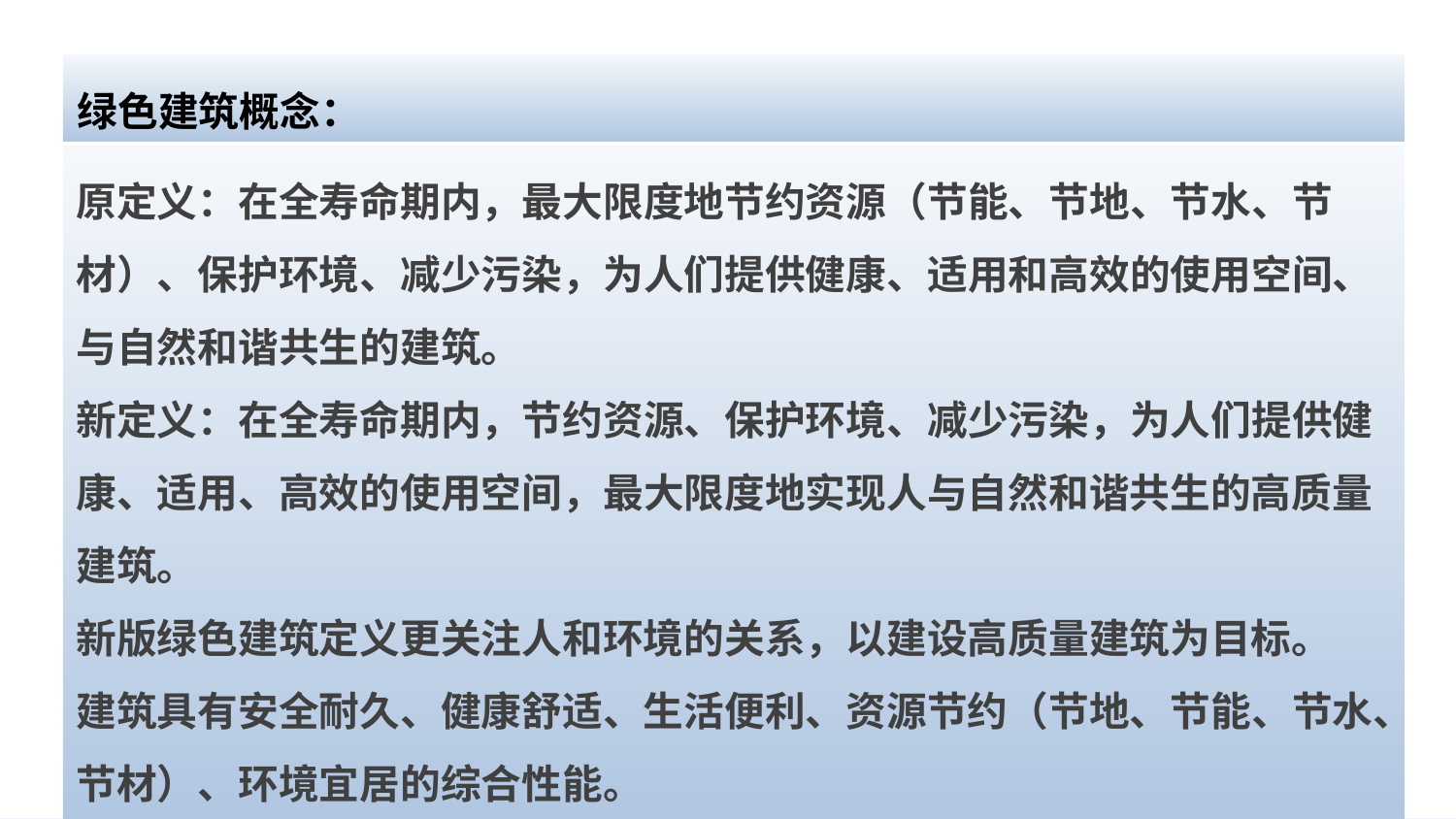

绿色建筑概念：
原定义：在全寿命期内，最大限度地节约资源（节能、节地、节水、节材）、保护环境、减少污染，为人们提供健康、适用和高效的使用空间、与自然和谐共生的建筑。
新定义：在全寿命期内，节约资源、保护环境、减少污染，为人们提供健康、适用、高效的使用空间，最大限度地实现人与自然和谐共生的高质量建筑。
新版绿色建筑定义更关注人和环境的关系，以建设高质量建筑为目标。
建筑具有安全耐久、健康舒适、生活便利、资源节约（节地、节能、节水、节材）、环境宜居的综合性能。